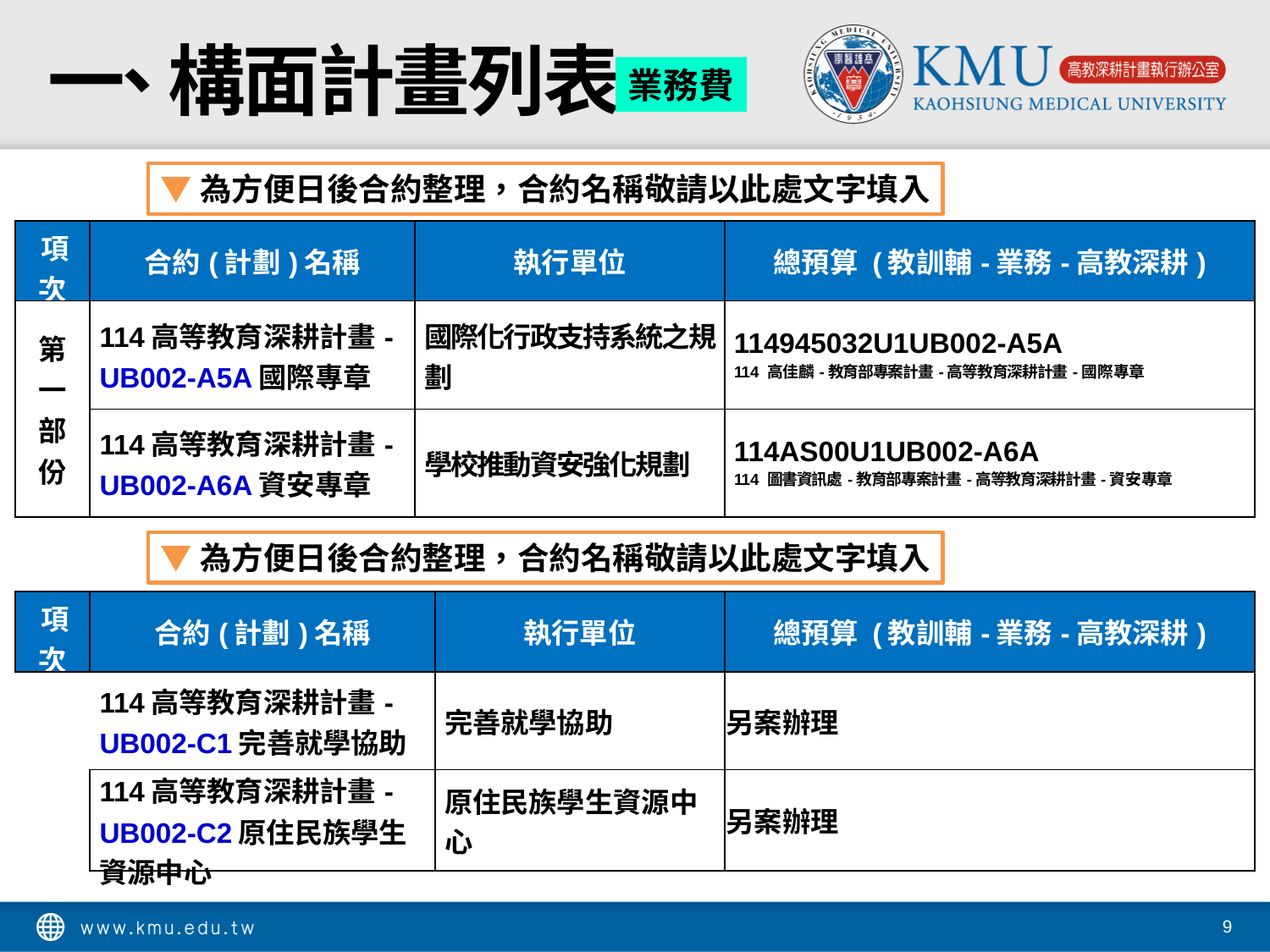

# 一、 構面計畫列表
業務費
▼為方便日後合約整理，合約名稱敬請以此處文字填入
| 項次 | 合約(計劃)名稱 | 執行單位 | 總預算 (教訓輔-業務-高教深耕) |
| --- | --- | --- | --- |
| 第一部份 | 114高等教育深耕計畫-UB002-A5A國際專章 | 國際化行政支持系統之規劃 | 114945032U1UB002-A5A 114 高佳麟-教育部專案計畫-高等教育深耕計畫-國際專章 |
|  | 114高等教育深耕計畫-UB002-A6A資安專章 | 學校推動資安強化規劃 | 114AS00U1UB002-A6A 114 圖書資訊處-教育部專案計畫-高等教育深耕計畫-資安專章 |
▼為方便日後合約整理，合約名稱敬請以此處文字填入
| 項次 | 合約(計劃)名稱 | 執行單位 | 總預算 (教訓輔-業務-高教深耕) |
| --- | --- | --- | --- |
|  | 114高等教育深耕計畫-UB002-C1完善就學協助 | 完善就學協助 | 另案辦理 |
|  | 114高等教育深耕計畫-UB002-C2原住民族學生資源中心 | 原住民族學生資源中心 | 另案辦理 |
9